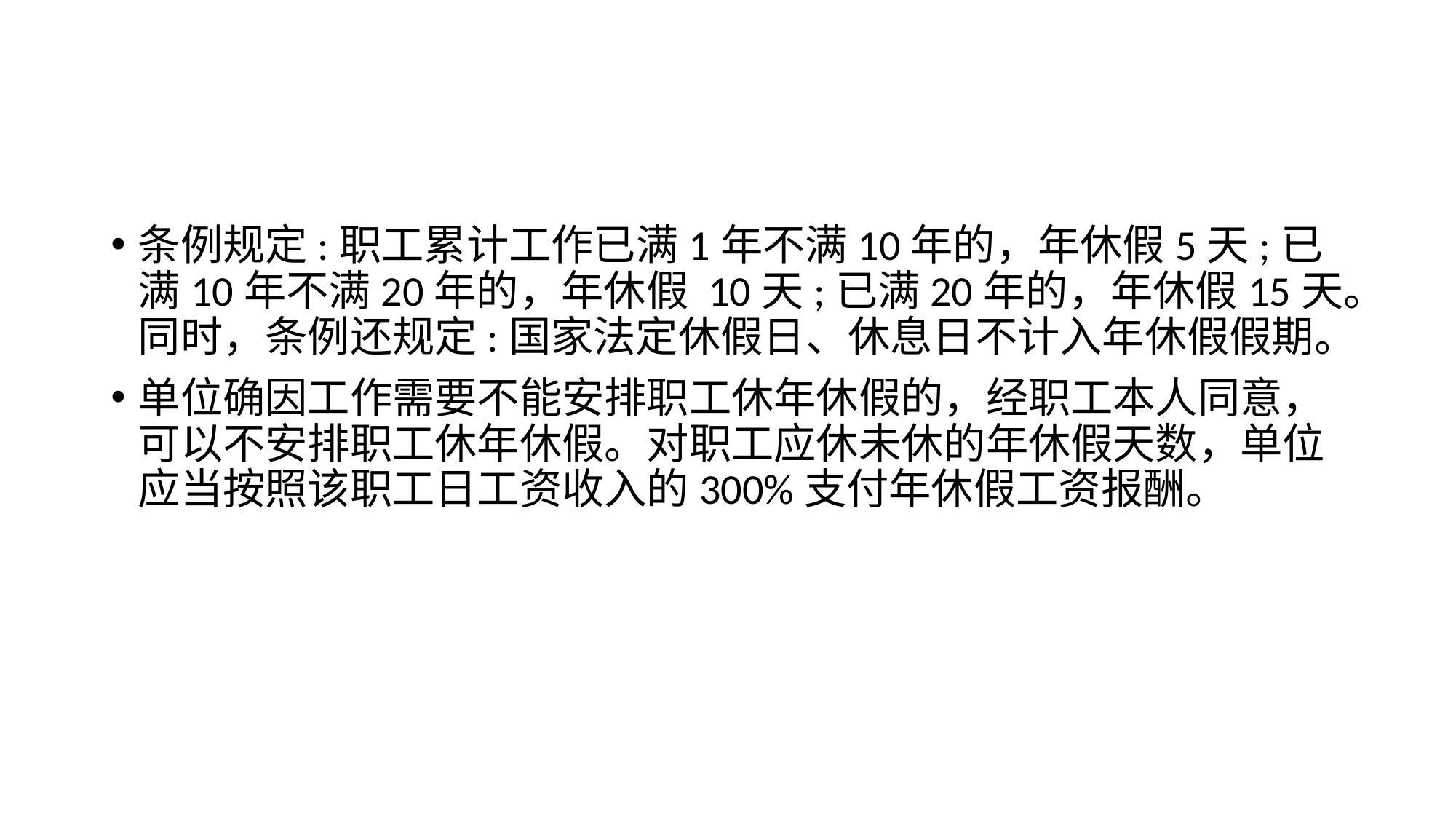

#
条例规定:职工累计工作已满1年不满10年的，年休假5天;已满10年不满20年的，年休假 10天;已满20年的，年休假15天。同时，条例还规定:国家法定休假日、休息日不计入年休假假期。
单位确因工作需要不能安排职工休年休假的，经职工本人同意，可以不安排职工休年休假。对职工应休未休的年休假天数，单位应当按照该职工日工资收入的300%支付年休假工资报酬。